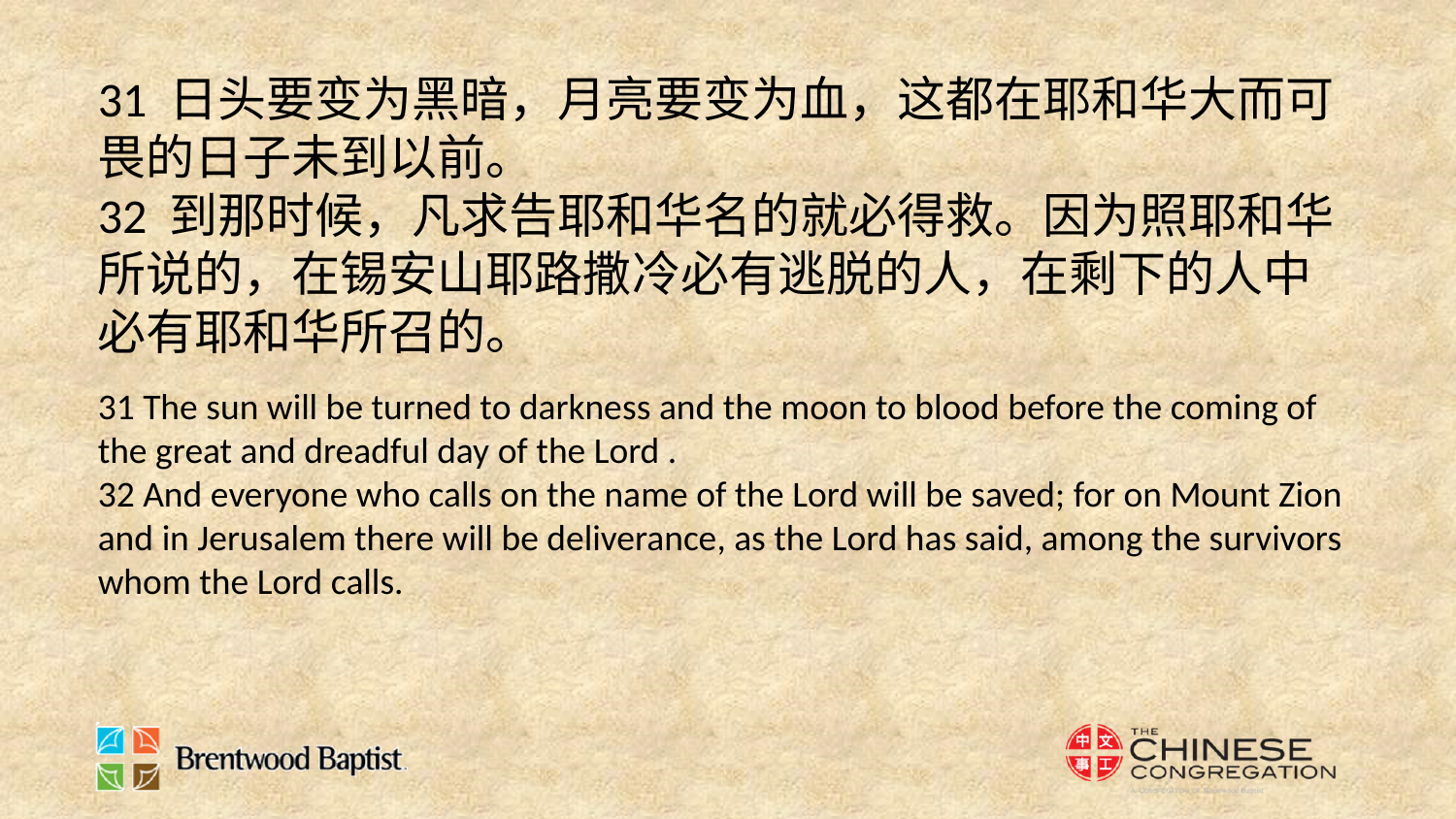

31 日头要变为黑暗，月亮要变为血，这都在耶和华大而可畏的日子未到以前。
32 到那时候，凡求告耶和华名的就必得救。因为照耶和华所说的，在锡安山耶路撒冷必有逃脱的人，在剩下的人中必有耶和华所召的。

31 The sun will be turned to darkness and the moon to blood before the coming of the great and dreadful day of the Lord .
32 And everyone who calls on the name of the Lord will be saved; for on Mount Zion and in Jerusalem there will be deliverance, as the Lord has said, among the survivors whom the Lord calls.